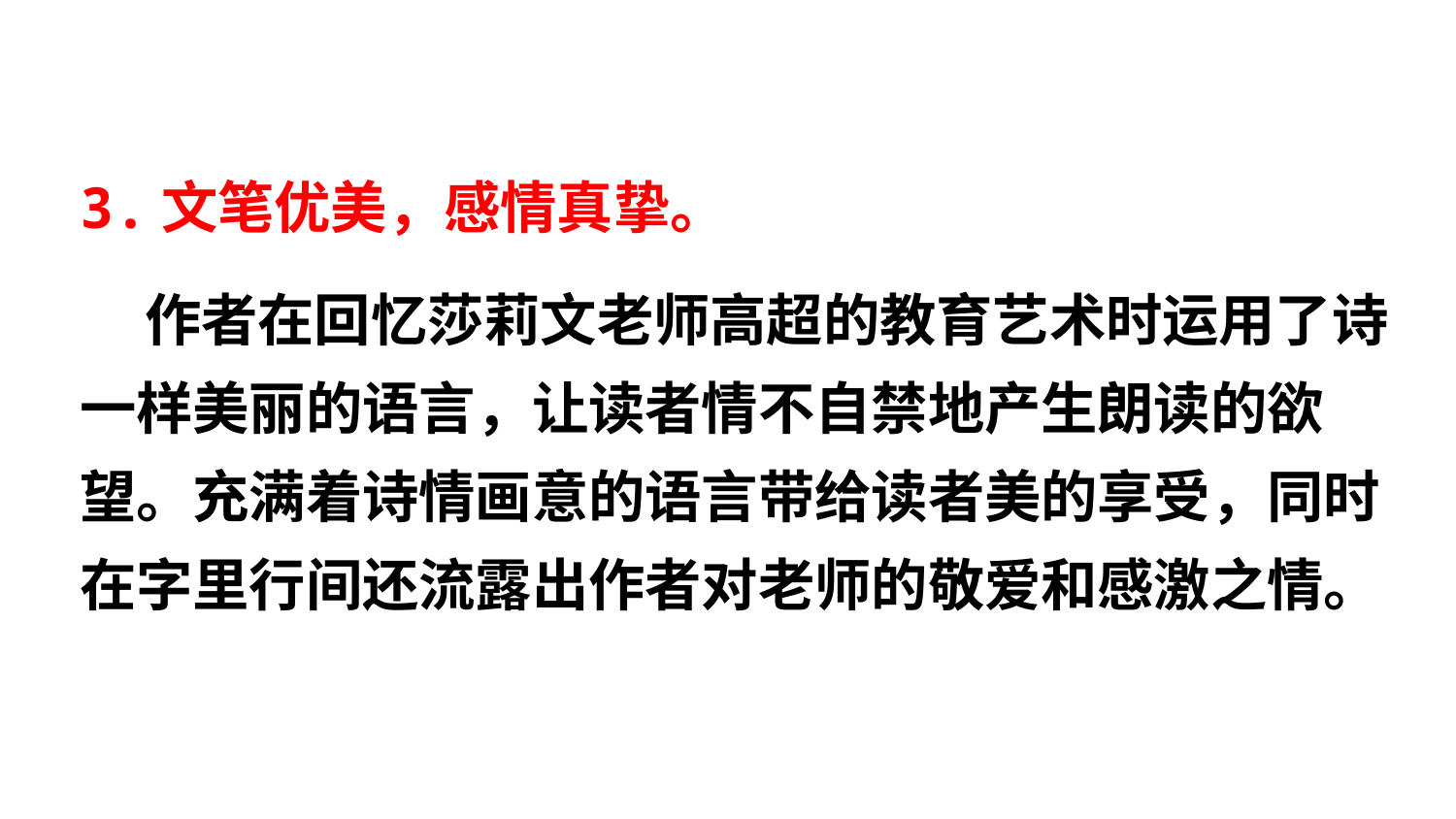

3.文笔优美，感情真挚。
    作者在回忆莎莉文老师高超的教育艺术时运用了诗一样美丽的语言，让读者情不自禁地产生朗读的欲望。充满着诗情画意的语言带给读者美的享受，同时在字里行间还流露出作者对老师的敬爱和感激之情。